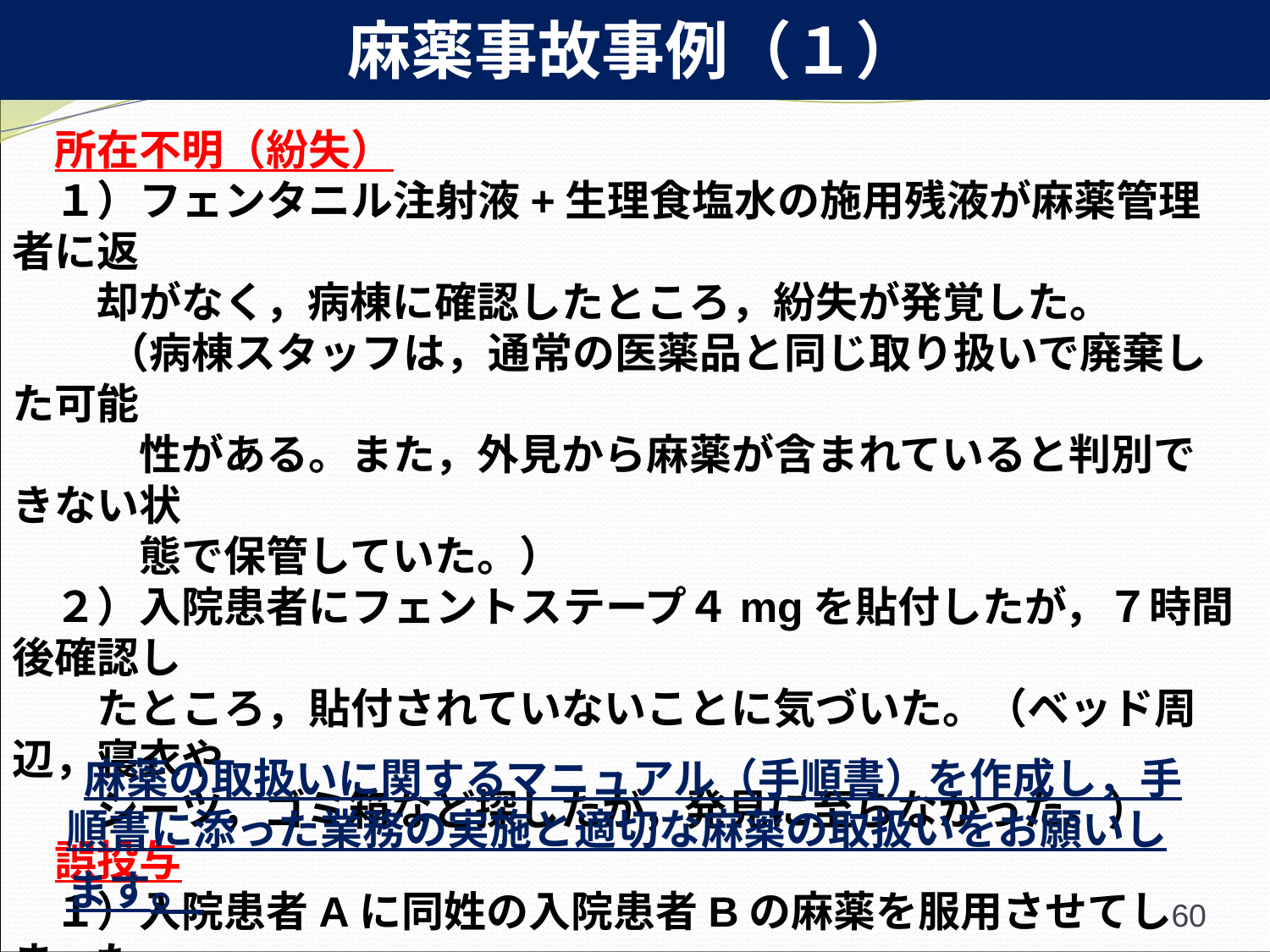

麻薬事故事例（１）
　所在不明（紛失）
　１）フェンタニル注射液+生理食塩水の施用残液が麻薬管理者に返
　　却がなく，病棟に確認したところ，紛失が発覚した。
　　 （病棟スタッフは，通常の医薬品と同じ取り扱いで廃棄した可能
　　　性がある。また，外見から麻薬が含まれていると判別できない状
　　　態で保管していた。）
　２）入院患者にフェントステープ４mgを貼付したが，７時間後確認し
　　たところ，貼付されていないことに気づいた。（ベッド周辺，寝衣や
　　シーツ，ゴミ箱など探したが，発見に至らなかった。）
　誤投与
　１）入院患者Aに同姓の入院患者Bの麻薬を服用させてしまった。

　麻薬の取扱いに関するマニュアル（手順書）を作成し，手順書に添った業務の実施と適切な麻薬の取扱いをお願いします。
60